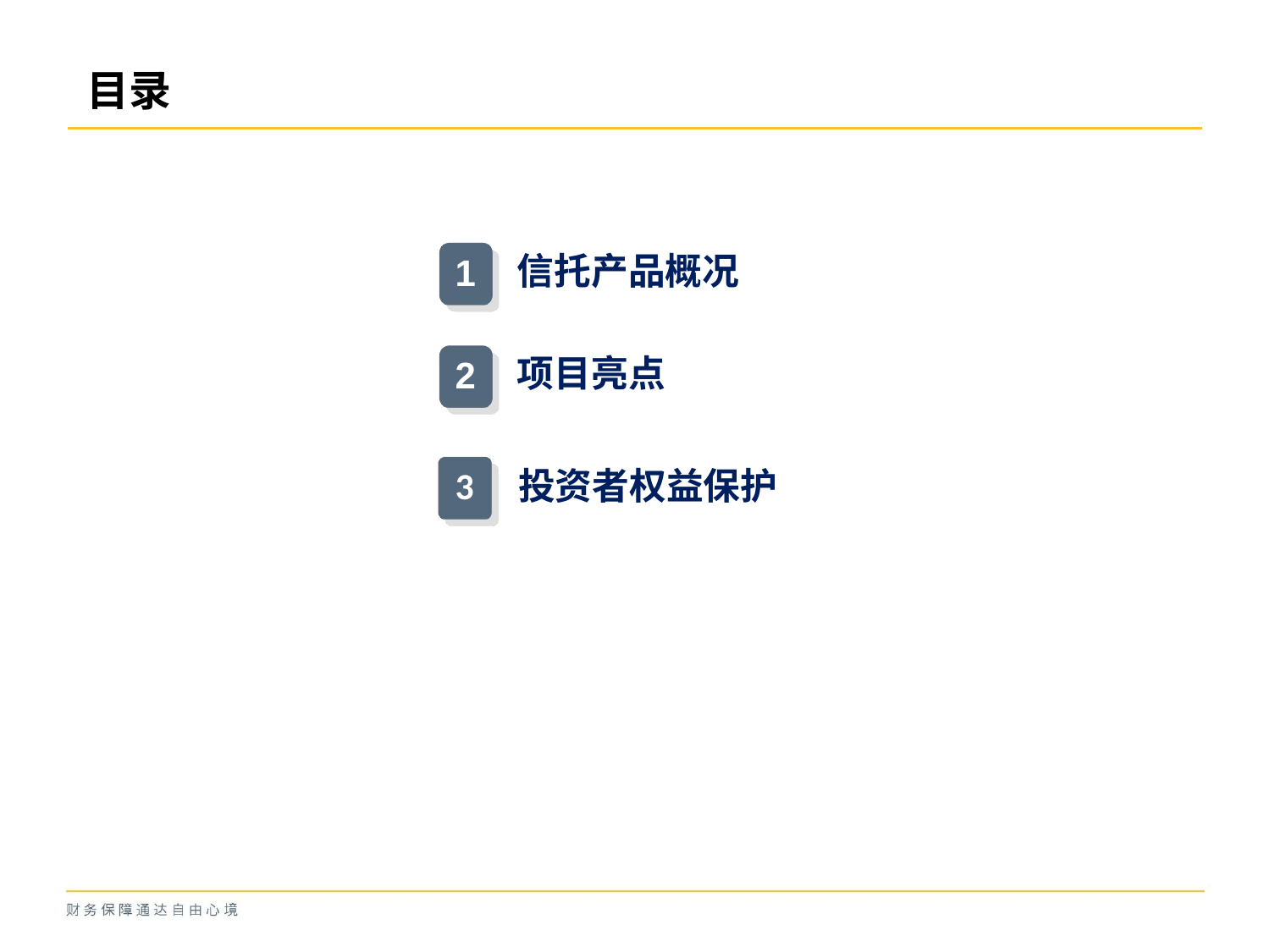

目录

# 信托产品概况
1

项目亮点
2

3	投资者权益保护